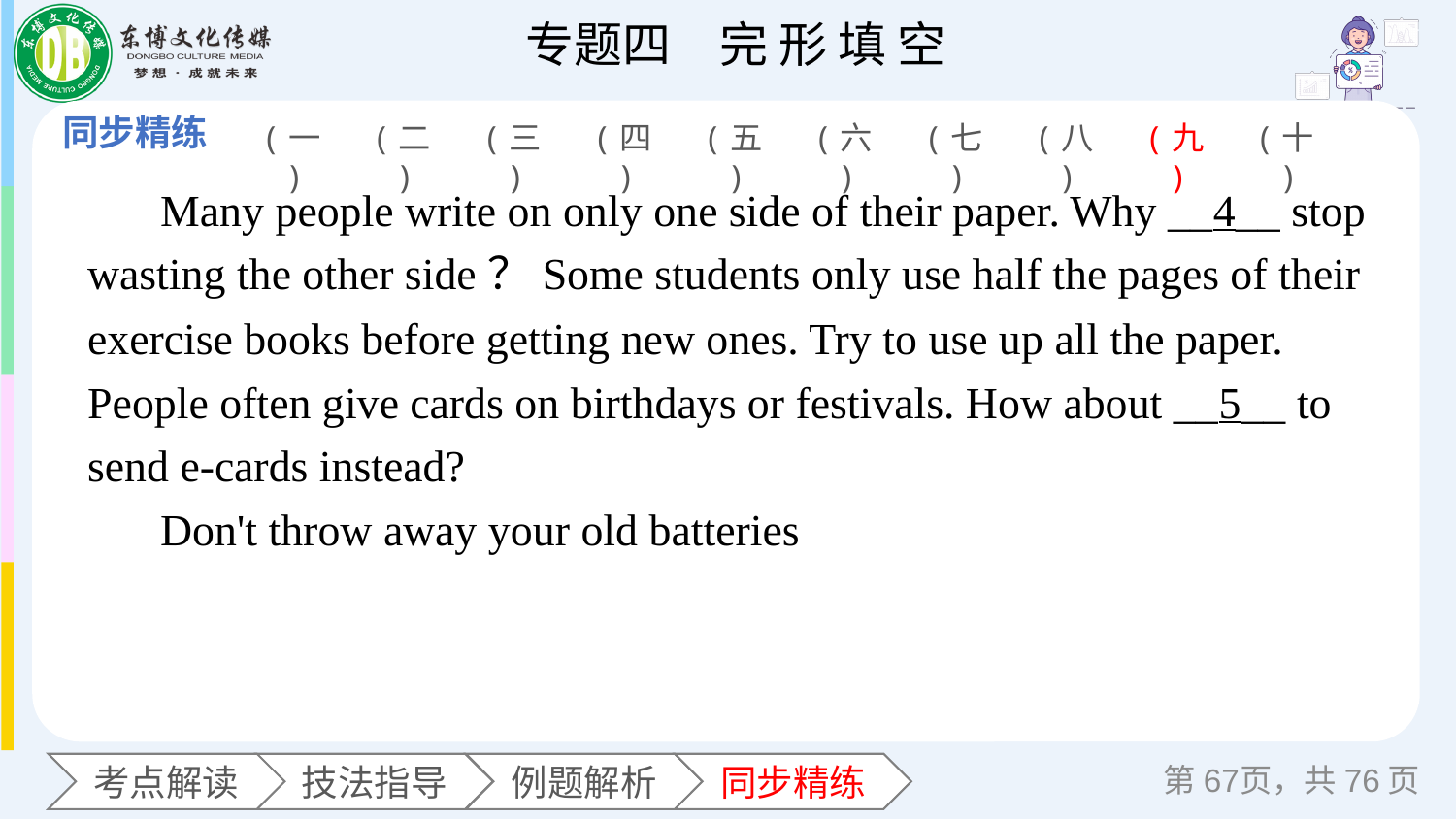

(一)
(二)
(三)
(四)
(五)
(六)
(七)
(八)
(九)
(十)
Many people write on only one side of their paper. Why __4__ stop wasting the other side？Some students only use half the pages of their exercise books before getting new ones. Try to use up all the paper. People often give cards on birthdays or festivals. How about __5__ to send e-cards instead?
Don't throw away your old batteries
第67页，共76页